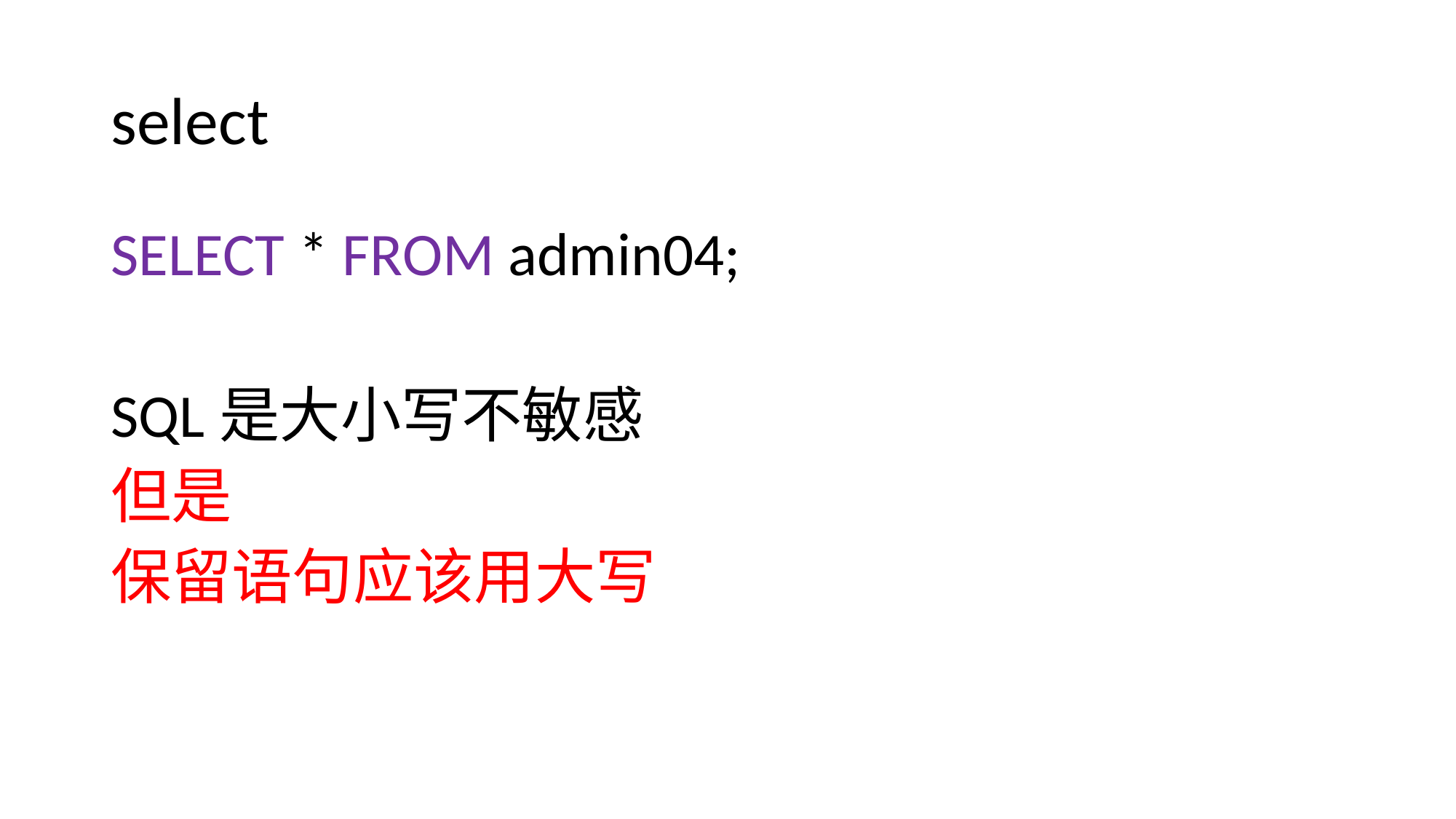

# select
SELECT * FROM admin04;

SQL是大小写不敏感
但是
保留语句应该用大写